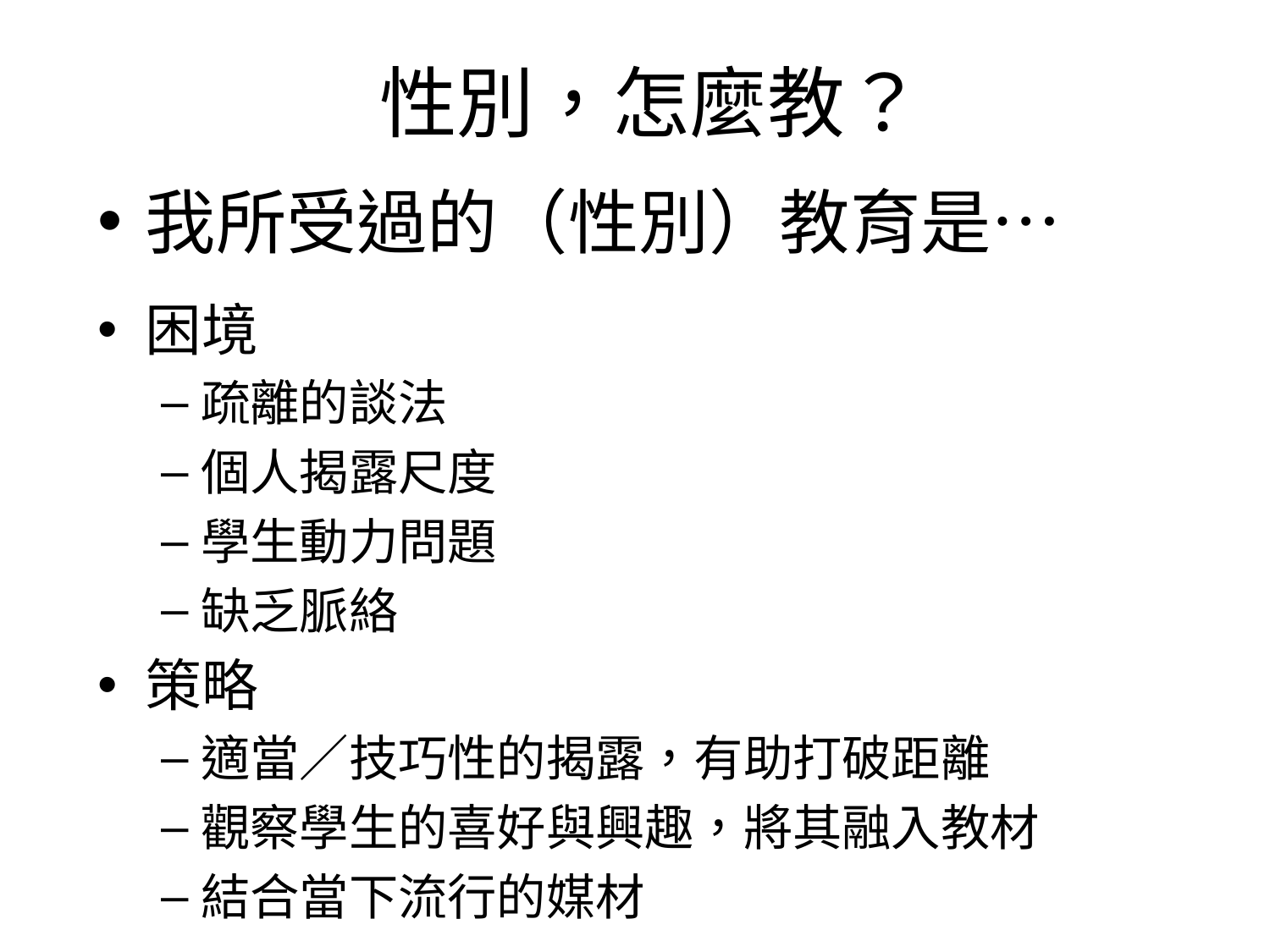

# 性別，怎麼教？
我所受過的（性別）教育是…
困境
疏離的談法
個人揭露尺度
學生動力問題
缺乏脈絡
策略
適當／技巧性的揭露，有助打破距離
觀察學生的喜好與興趣，將其融入教材
結合當下流行的媒材